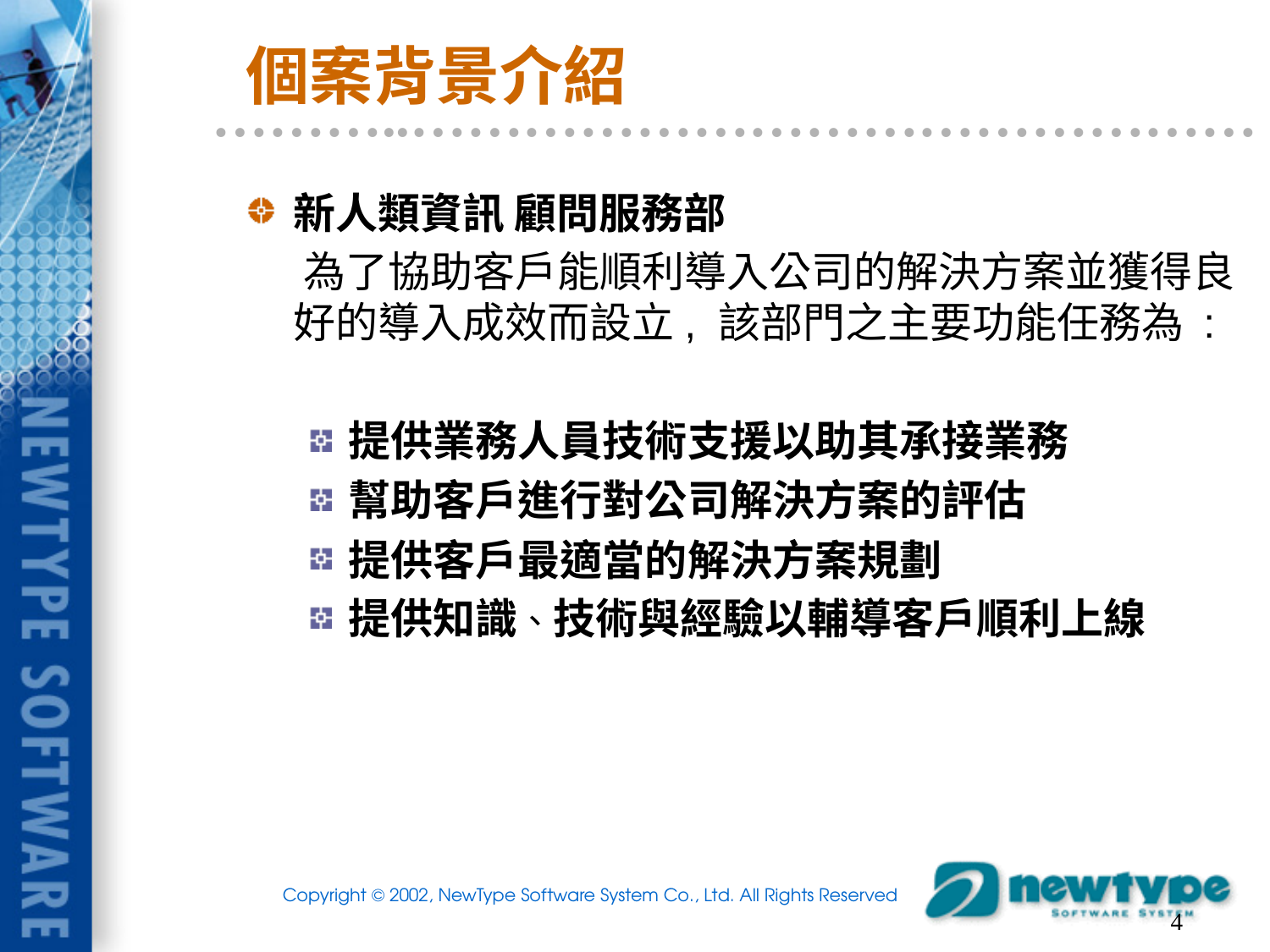

# 個案背景介紹
新人類資訊 顧問服務部
     為了協助客戶能順利導入公司的解決方案並獲得良好的導入成效而設立, 該部門之主要功能任務為 :

提供業務人員技術支援以助其承接業務
幫助客戶進行對公司解決方案的評估
提供客戶最適當的解決方案規劃
提供知識、技術與經驗以輔導客戶順利上線
4